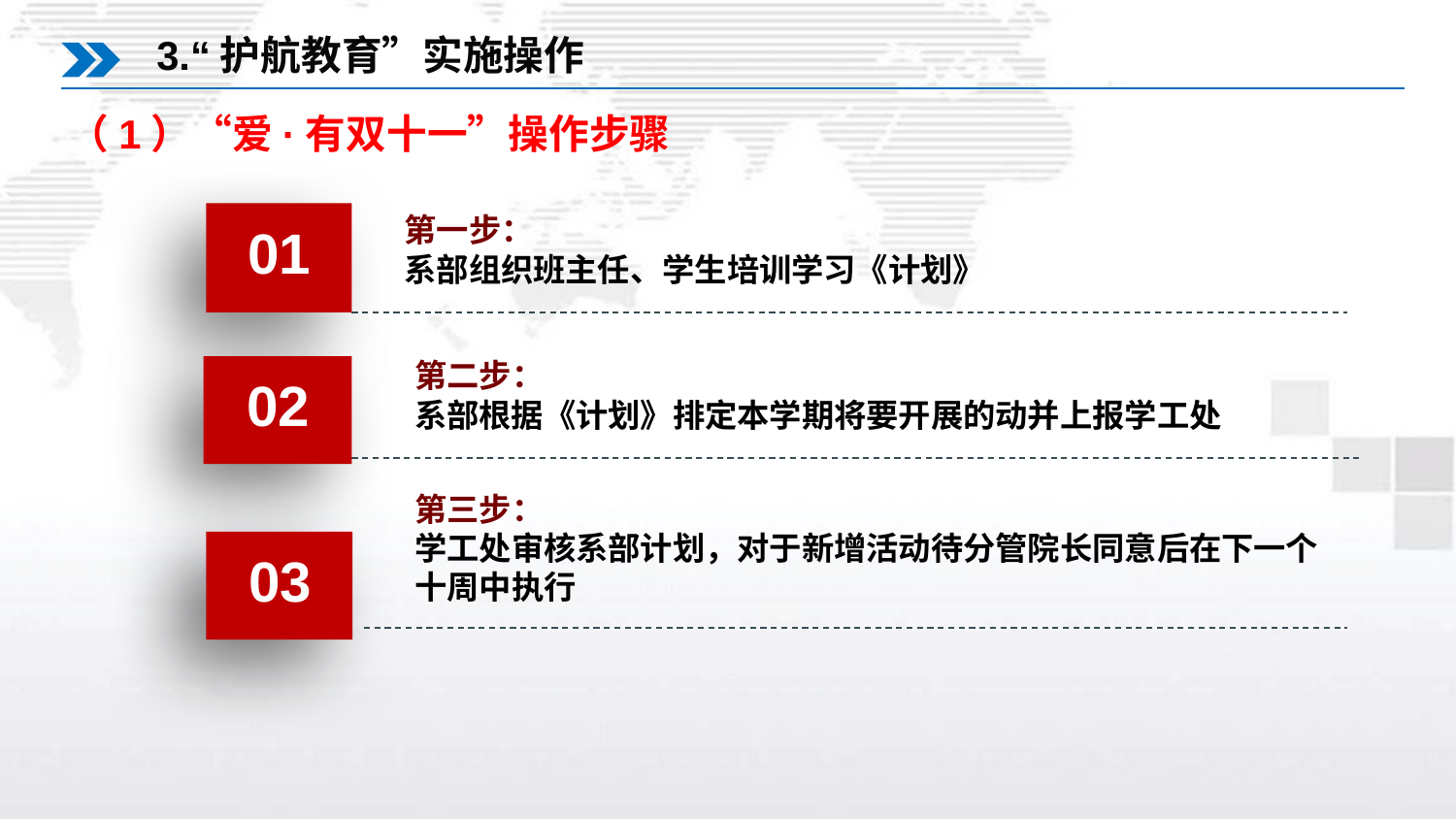

3.“护航教育”实施操作

（1）“爱·有双十一”操作步骤

01
第一步：
系部组织班主任、学生培训学习《计划》
第二步：
系部根据《计划》排定本学期将要开展的动并上报学工处

02
第三步：
学工处审核系部计划，对于新增活动待分管院长同意后在下一个十周中执行

03